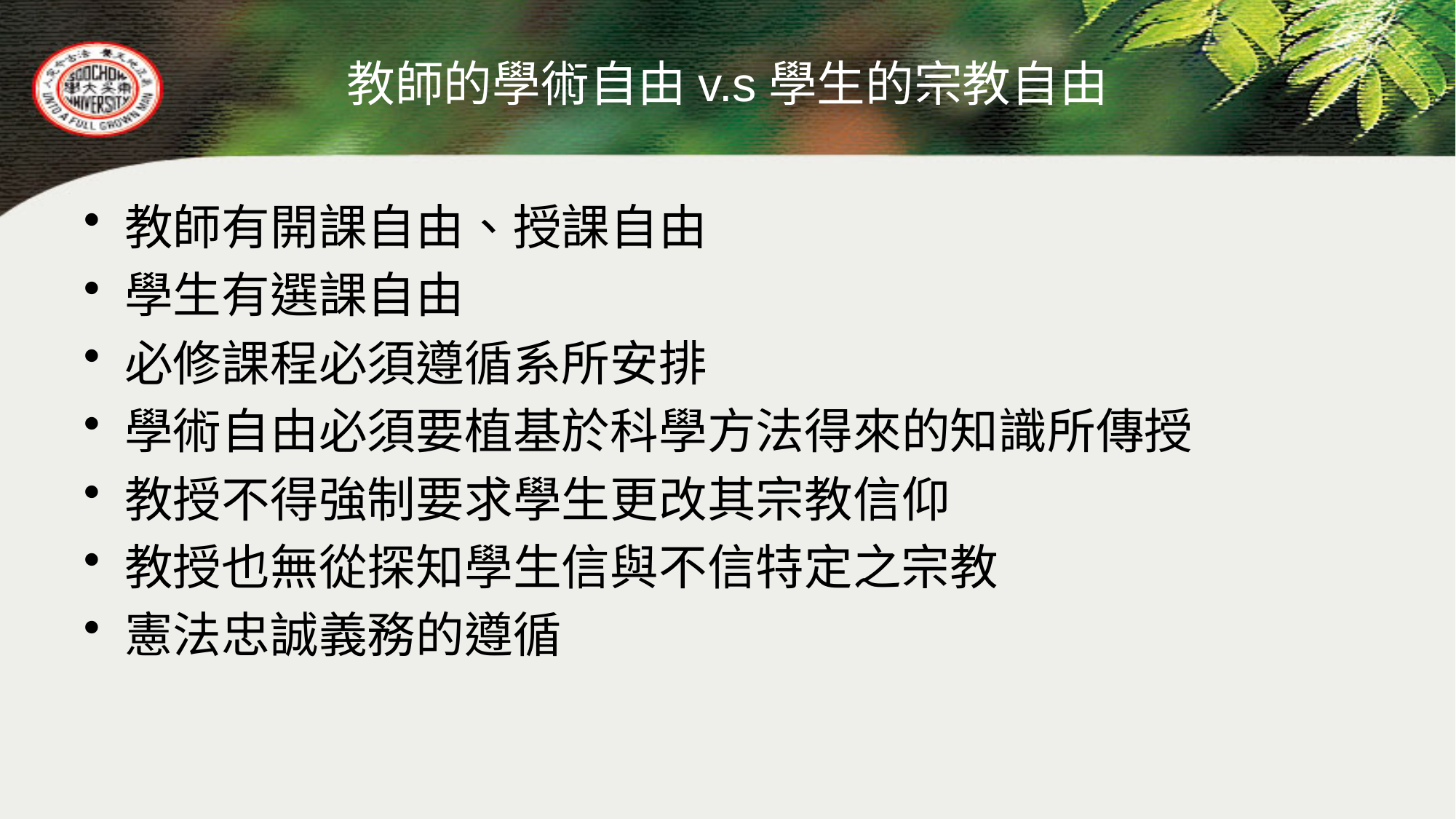

# 教師的學術自由v.s學生的宗教自由
教師有開課自由、授課自由
學生有選課自由
必修課程必須遵循系所安排
學術自由必須要植基於科學方法得來的知識所傳授
教授不得強制要求學生更改其宗教信仰
教授也無從探知學生信與不信特定之宗教
憲法忠誠義務的遵循